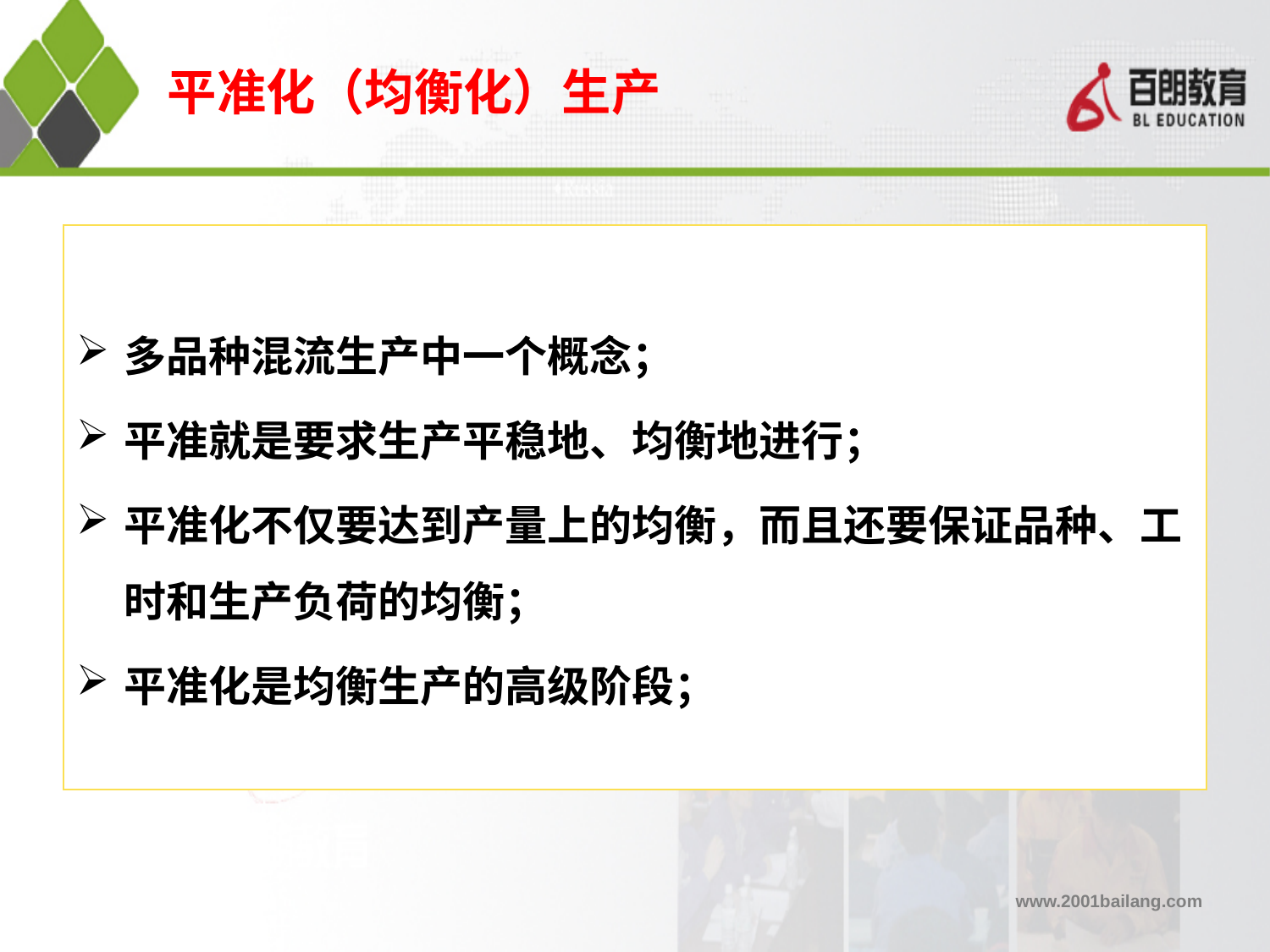

# 平准化（均衡化）生产
多品种混流生产中一个概念；
平准就是要求生产平稳地、均衡地进行；
平准化不仅要达到产量上的均衡，而且还要保证品种、工时和生产负荷的均衡；
平准化是均衡生产的高级阶段；